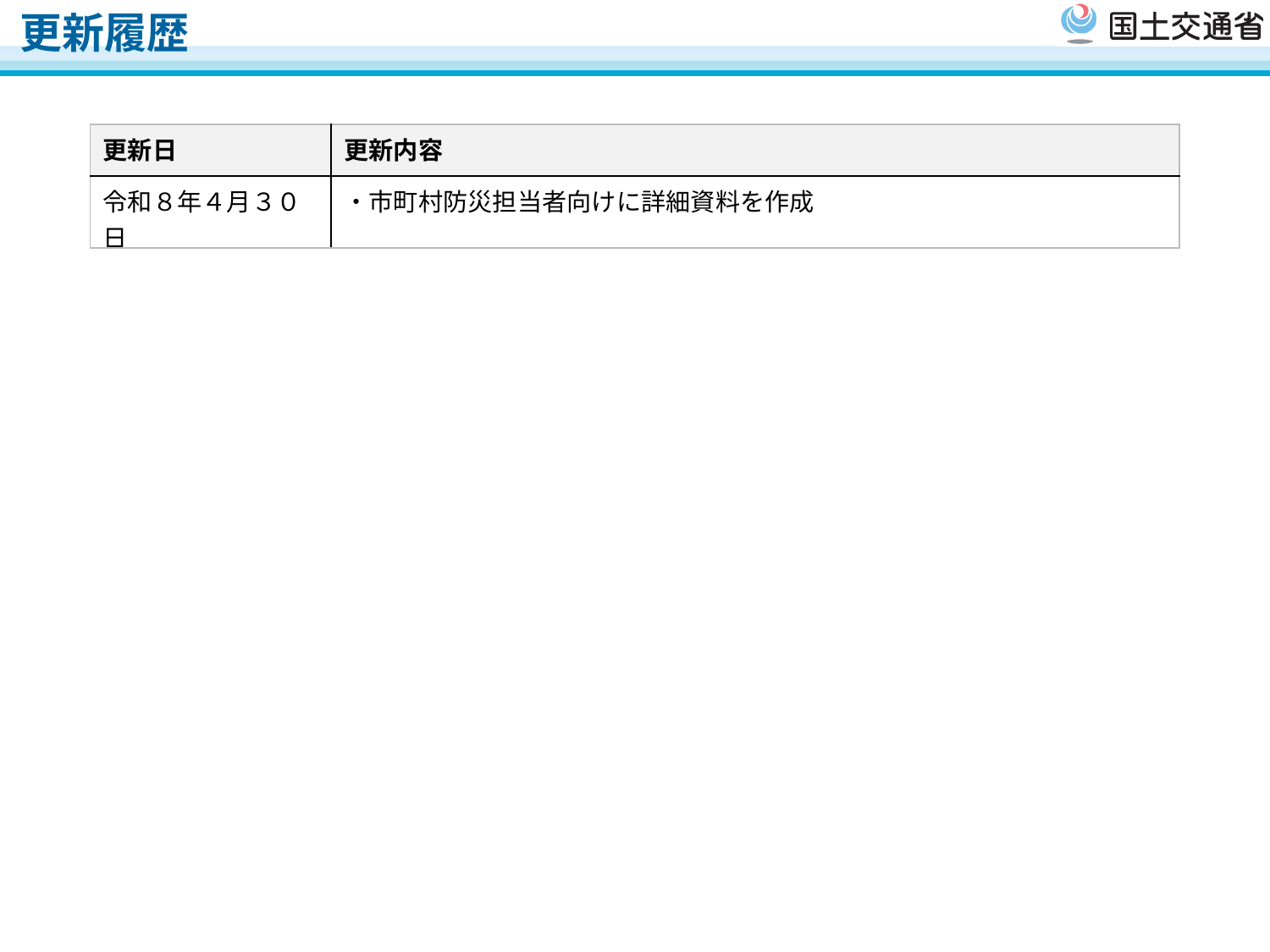

更新履歴
| 更新日 | 更新内容 |
| --- | --- |
| 令和８年４月３０日 | ・市町村防災担当者向けに詳細資料を作成 |